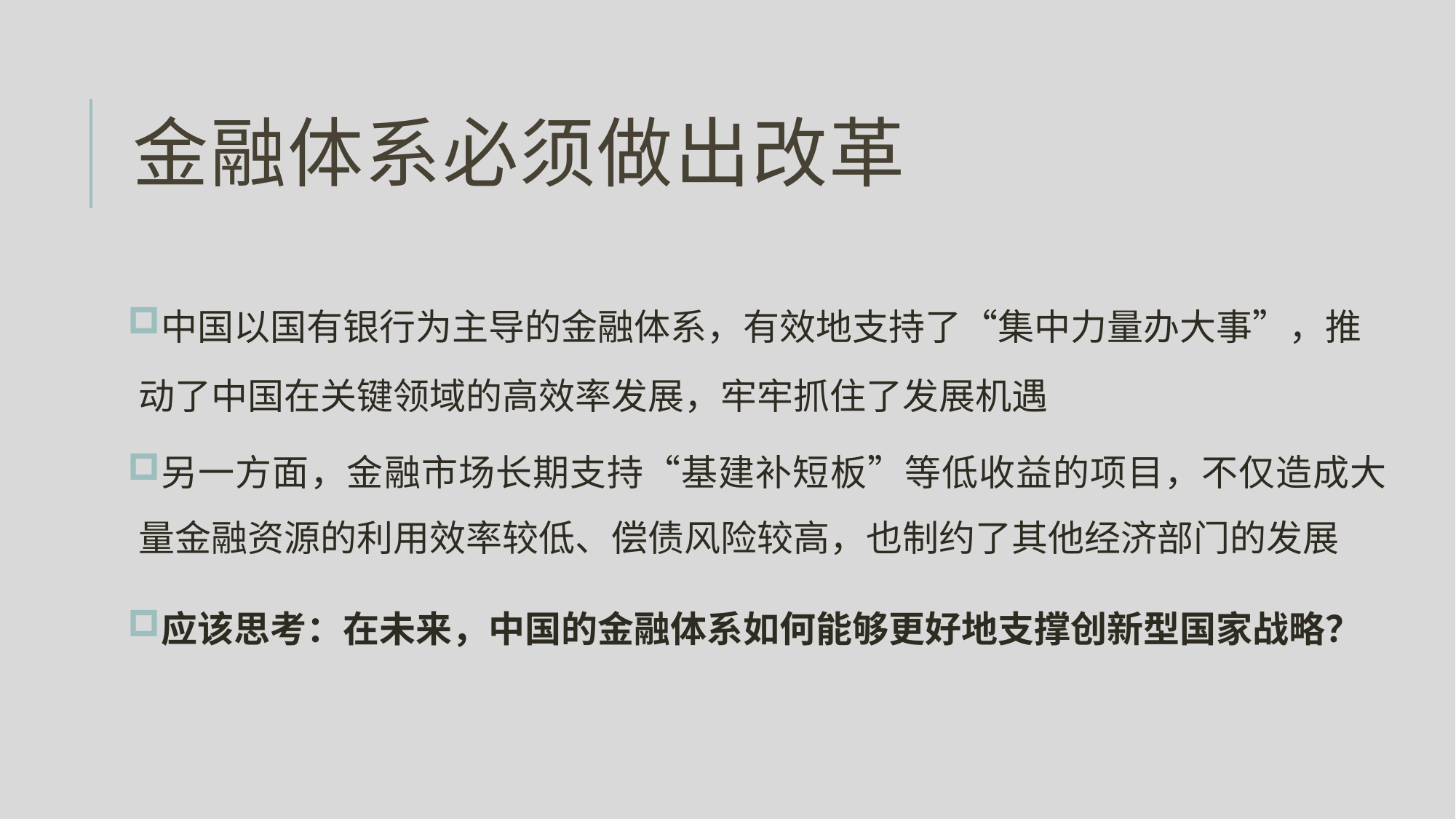

# 金融体系必须做出改革
中国以国有银行为主导的金融体系，有效地支持了“集中力量办大事”，推动了中国在关键领域的高效率发展，牢牢抓住了发展机遇
另一方面，金融市场长期支持“基建补短板”等低收益的项目，不仅造成大量金融资源的利用效率较低、偿债风险较高，也制约了其他经济部门的发展
应该思考：在未来，中国的金融体系如何能够更好地支撑创新型国家战略？